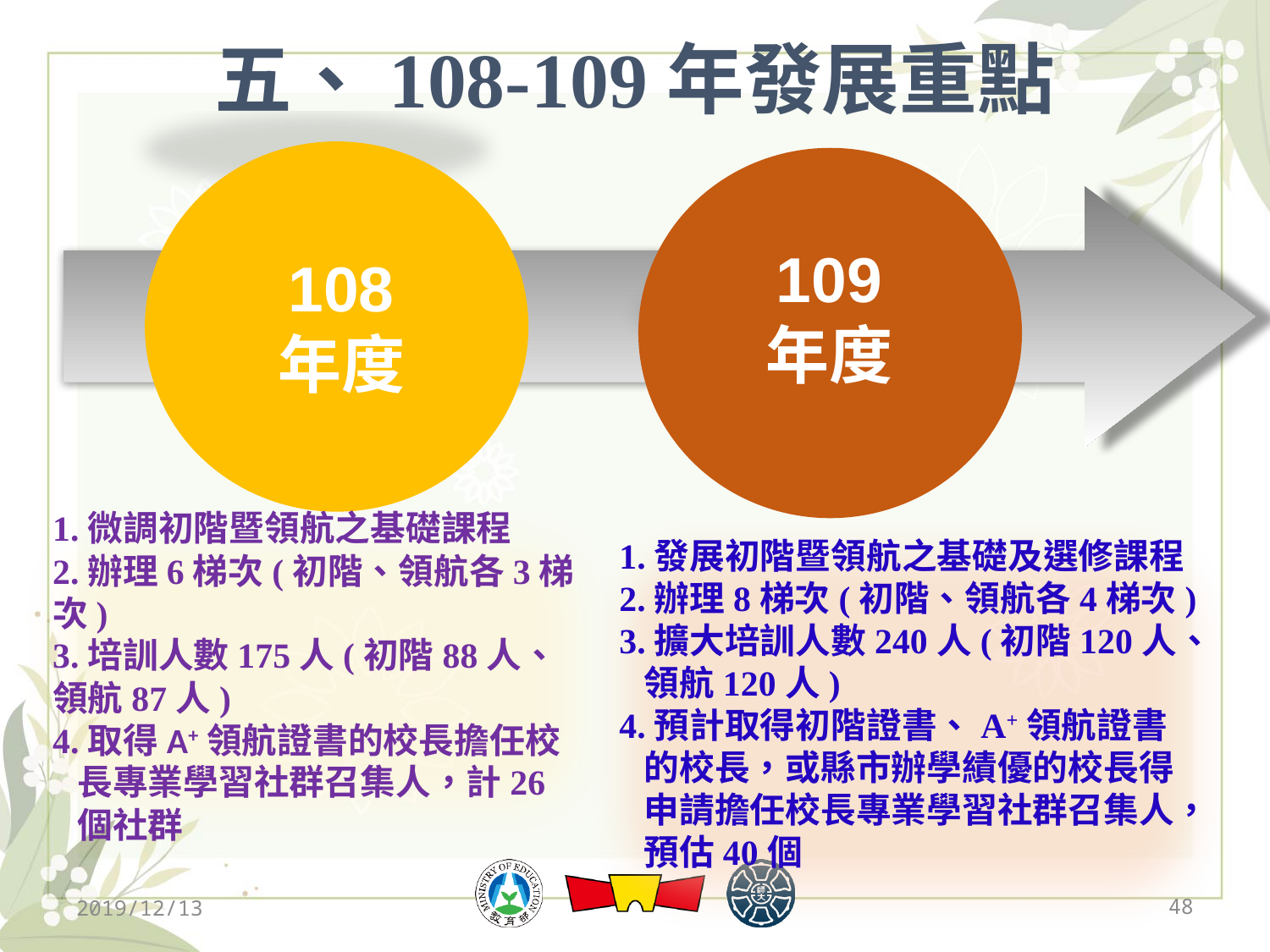

# 五、108-109年發展重點

109
年度
108
年度
1.微調初階暨領航之基礎課程
2.辦理6梯次(初階、領航各3梯次)
3.培訓人數175人(初階88人、領航87人)
4.取得A+領航證書的校長擔任校長專業學習社群召集人，計26個社群
1.發展初階暨領航之基礎及選修課程
2.辦理8梯次(初階、領航各4梯次)
3.擴大培訓人數240人(初階120人、領航120人)
4.預計取得初階證書、A+領航證書的校長，或縣市辦學績優的校長得申請擔任校長專業學習社群召集人，預估40個

2019/12/13
48